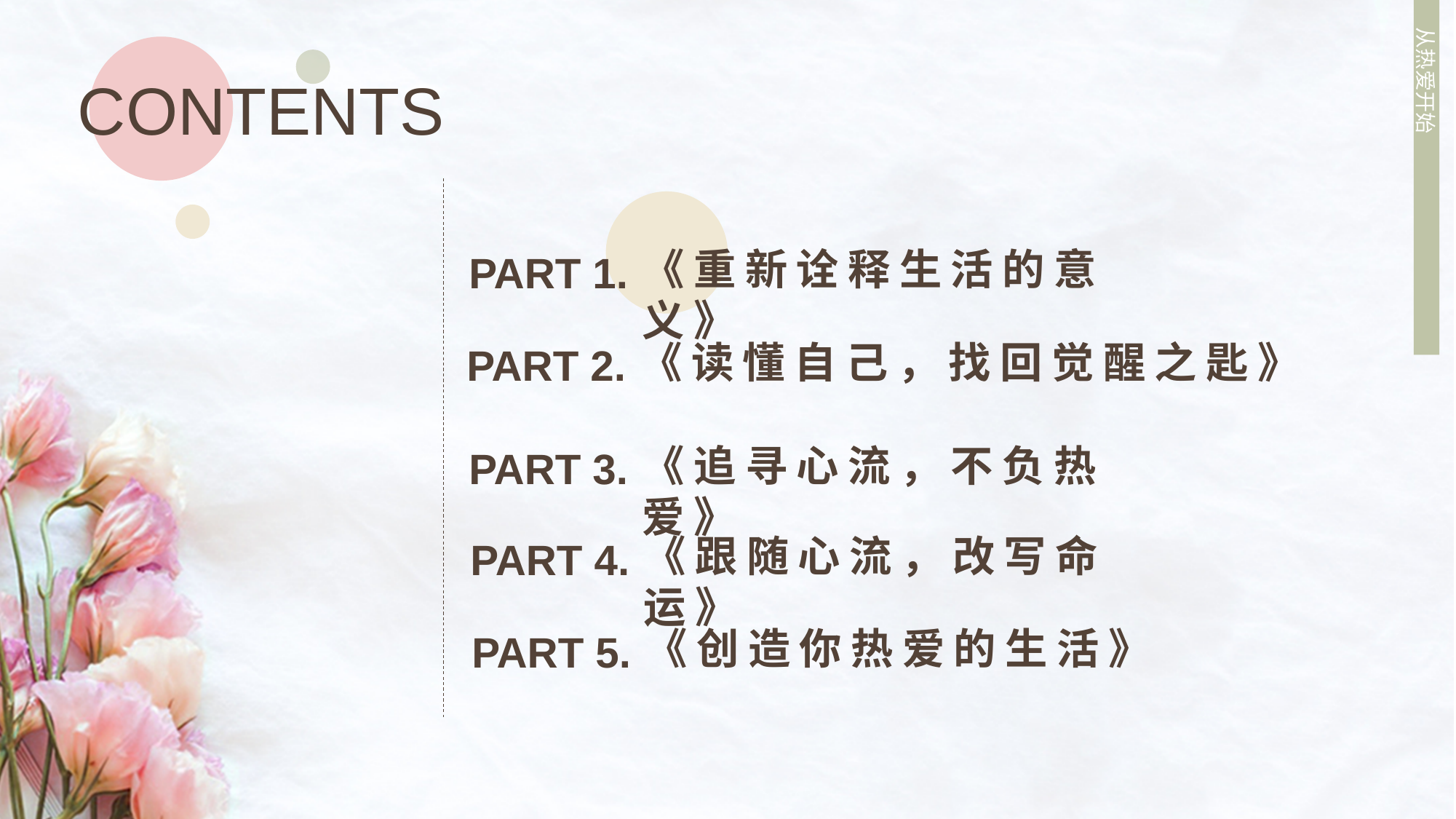

从热爱开始

CONTENTS
《重新诠释生活的意义》
PART 1.
《读懂自己，找回觉醒之匙》
PART 2.
《追寻心流，不负热爱》
PART 3.
《跟随心流，改写命运》
PART 4.
《创造你热爱的生活》
PART 5.